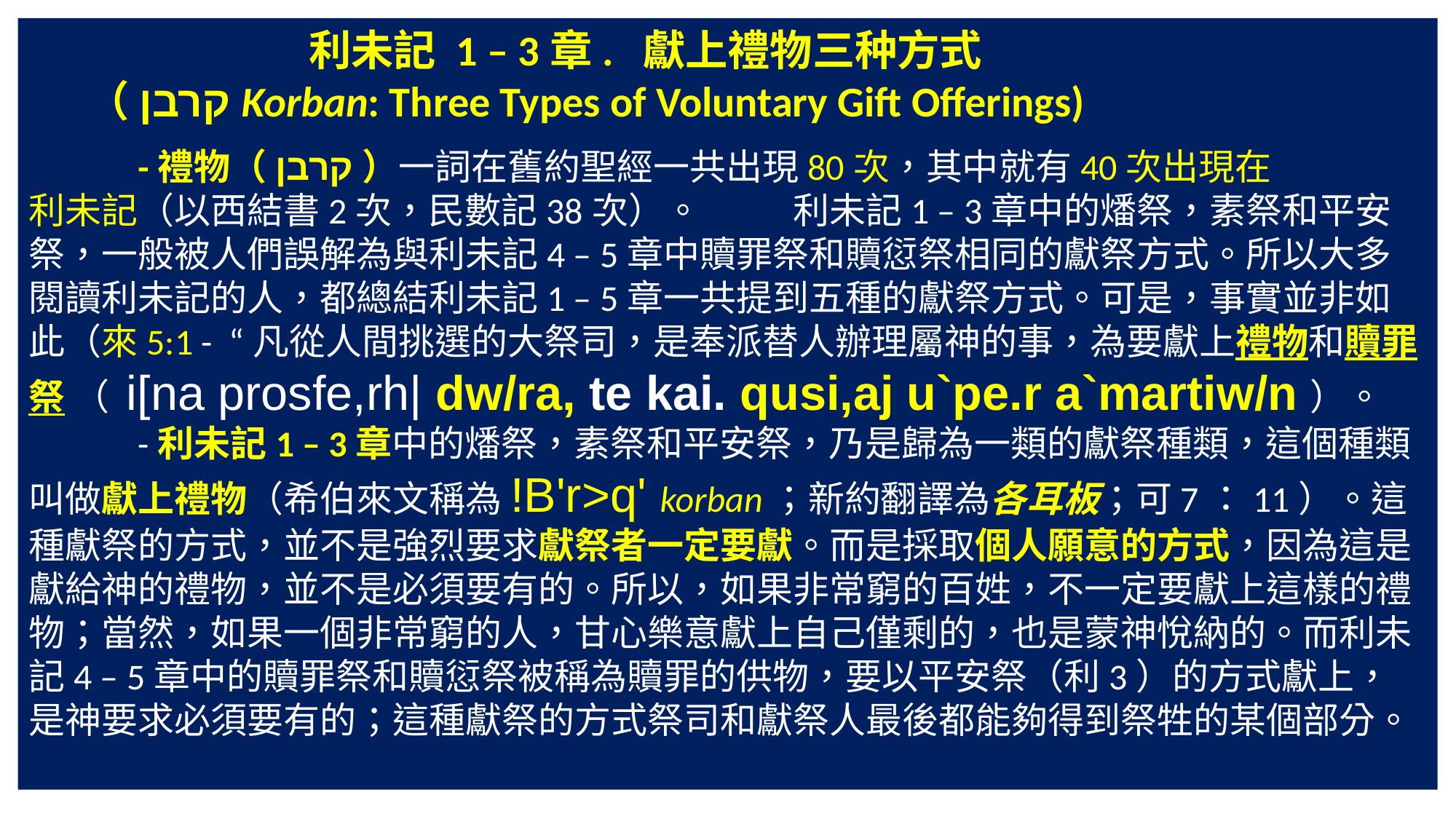

利未記 1 – 3章.  獻上禮物三种方式
     （קרבן Korban: Three Types of Voluntary Gift Offerings)

	-禮物（קרבן）一詞在舊約聖經一共出現80次，其中就有40次出現在
利未記（以西結書2次，民數記38次）。	利未記1 – 3章中的燔祭，素祭和平安祭，一般被人們誤解為與利未記4 – 5章中贖罪祭和贖愆祭相同的獻祭方式。所以大多閱讀利未記的人，都總結利未記1 – 5章一共提到五種的獻祭方式。可是，事實並非如此（來5:1 -  “凡從人間挑選的大祭司，是奉派替人辦理屬神的事，為要獻上禮物和贖罪祭 （ i[na prosfe,rh| dw/ra, te kai. qusi,aj u`pe.r a`martiw/n）。
	-利未記1 – 3章中的燔祭，素祭和平安祭，乃是歸為一類的獻祭種類，這個種類叫做獻上禮物（希伯來文稱為!B'r>q' korban；新約翻譯為各耳板；可7：11）。這種獻祭的方式，並不是強烈要求獻祭者一定要獻。而是採取個人願意的方式，因為這是獻給神的禮物，並不是必須要有的。所以，如果非常窮的百姓，不一定要獻上這樣的禮物；當然，如果一個非常窮的人，甘心樂意獻上自己僅剩的，也是蒙神悅納的。而利未記4 – 5章中的贖罪祭和贖愆祭被稱為贖罪的供物，要以平安祭（利3）的方式獻上，是神要求必須要有的；這種獻祭的方式祭司和獻祭人最後都能夠得到祭牲的某個部分。